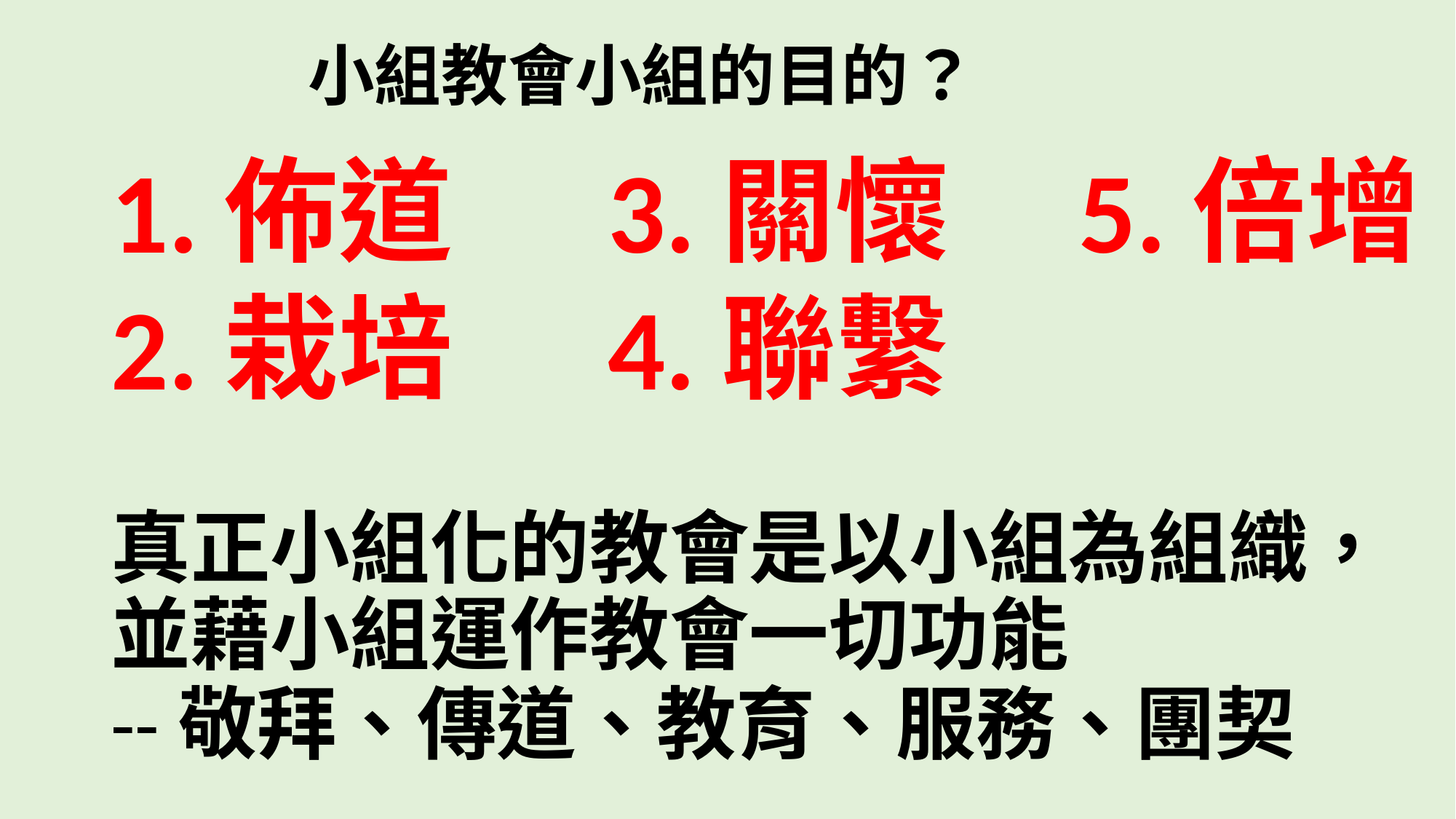

# 小組教會小組的目的？
1.佈道     3.關懷    5.倍增
2.栽培     4.聯繫

真正小組化的教會是以小組為組織，並藉小組運作教會一切功能
--敬拜、傳道、教育、服務、團契